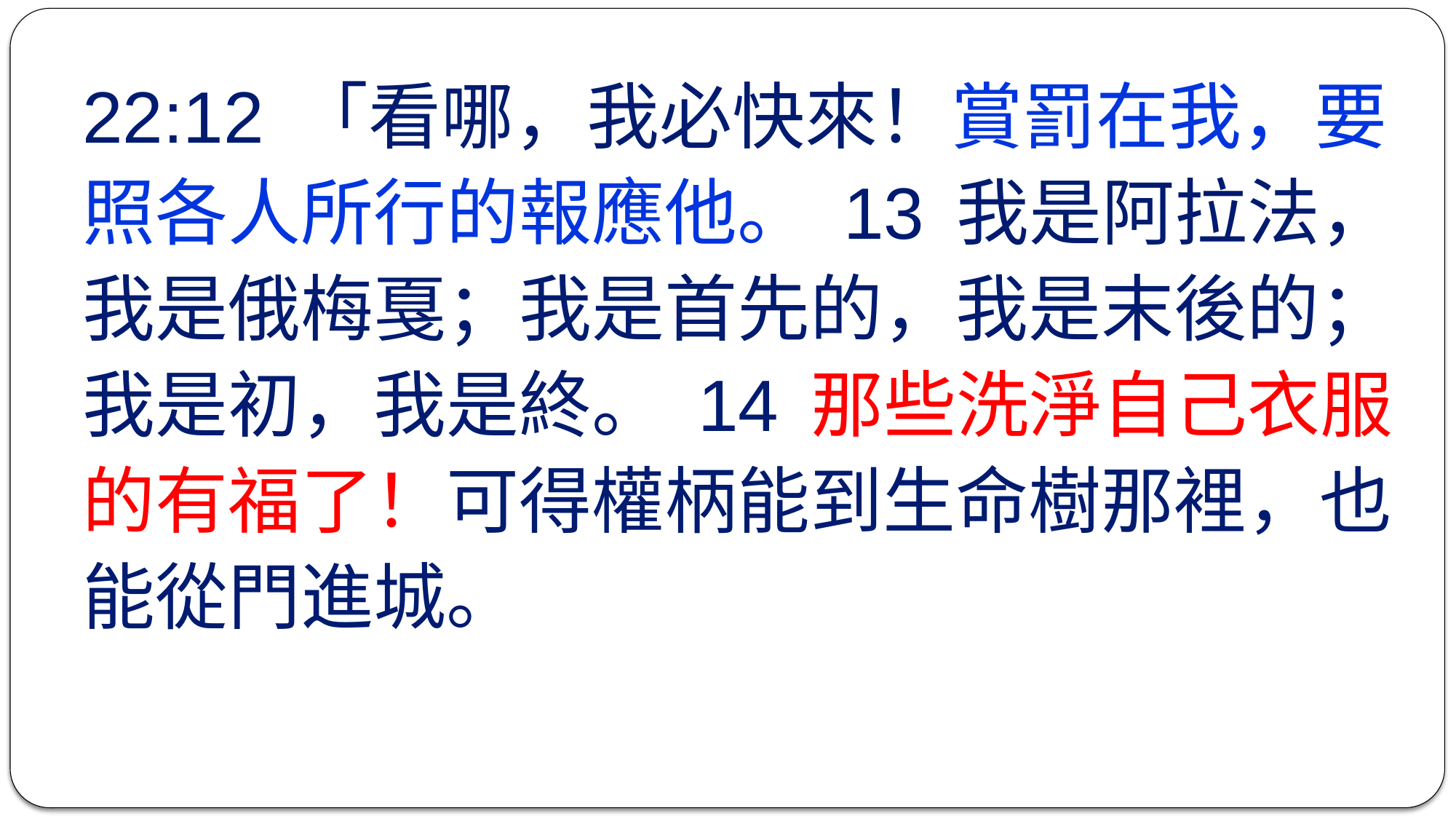

22:12 「看哪，我必快來！賞罰在我，要照各人所行的報應他。 13 我是阿拉法，我是俄梅戛；我是首先的，我是末後的；我是初，我是終。 14 那些洗淨自己衣服的有福了！可得權柄能到生命樹那裡，也能從門進城。